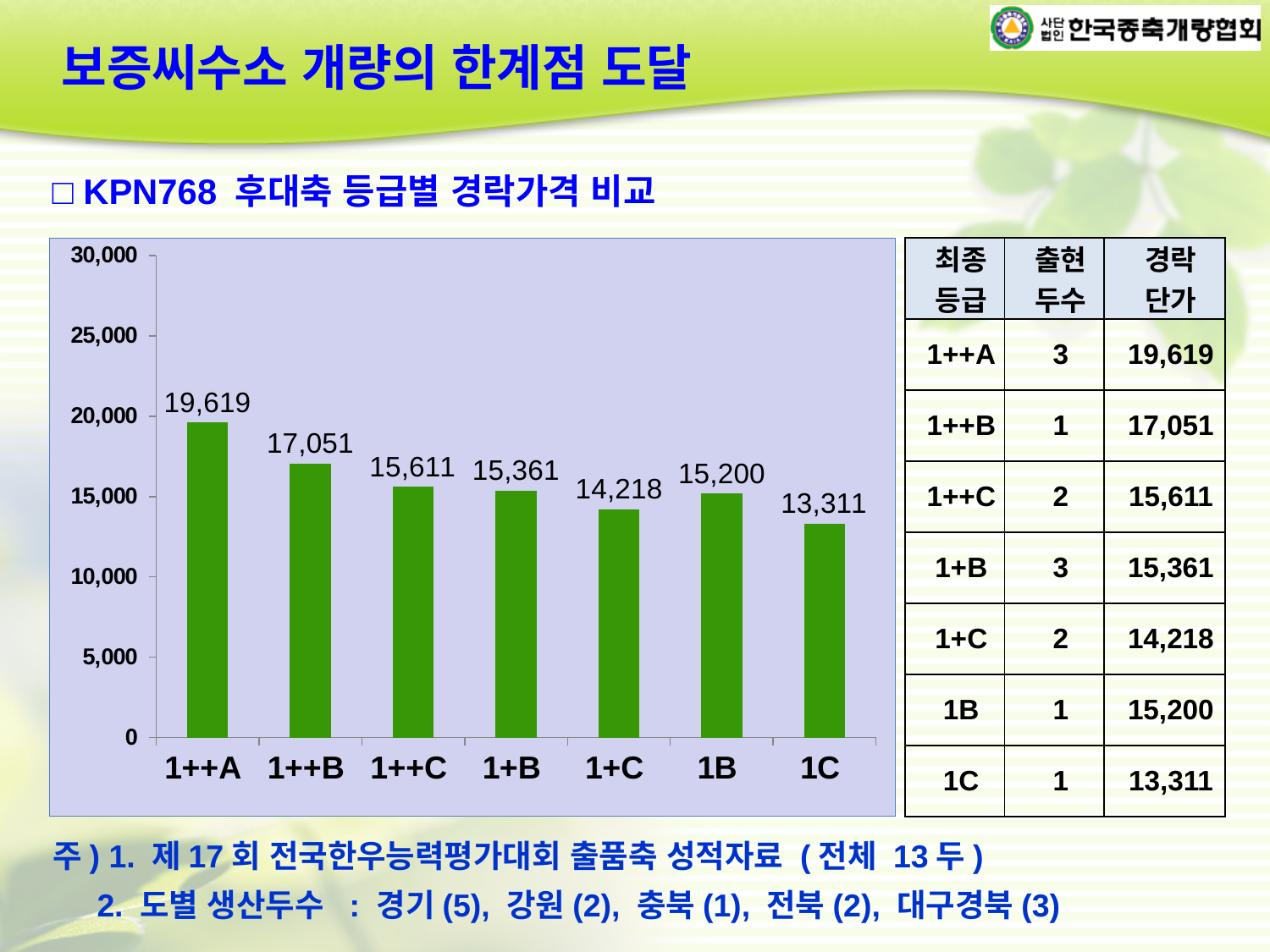

보증씨수소 개량의 한계점 도달
□ KPN768 후대축 등급별 경락가격 비교
| 최종 등급 | 출현 두수 | 경락 단가 |
| --- | --- | --- |
| 1++A | 3 | 19,619 |
| 1++B | 1 | 17,051 |
| 1++C | 2 | 15,611 |
| 1+B | 3 | 15,361 |
| 1+C | 2 | 14,218 |
| 1B | 1 | 15,200 |
| 1C | 1 | 13,311 |

### Chart

| Category | 열1 |
|---|---|
| 1++A  | 19619.0 |
| 1++B  | 17051.0 |
| 1++C  | 15611.0 |
| 1+B  | 15361.0 |
| 1+C  | 14218.0 |
| 1B  | 15200.0 |
| 1C  | 13311.0 |
주) 1. 제17회 전국한우능력평가대회 출품축 성적자료 (전체 13두)
     2. 도별 생산두수  : 경기(5), 강원(2), 충북(1), 전북(2), 대구경북(3)